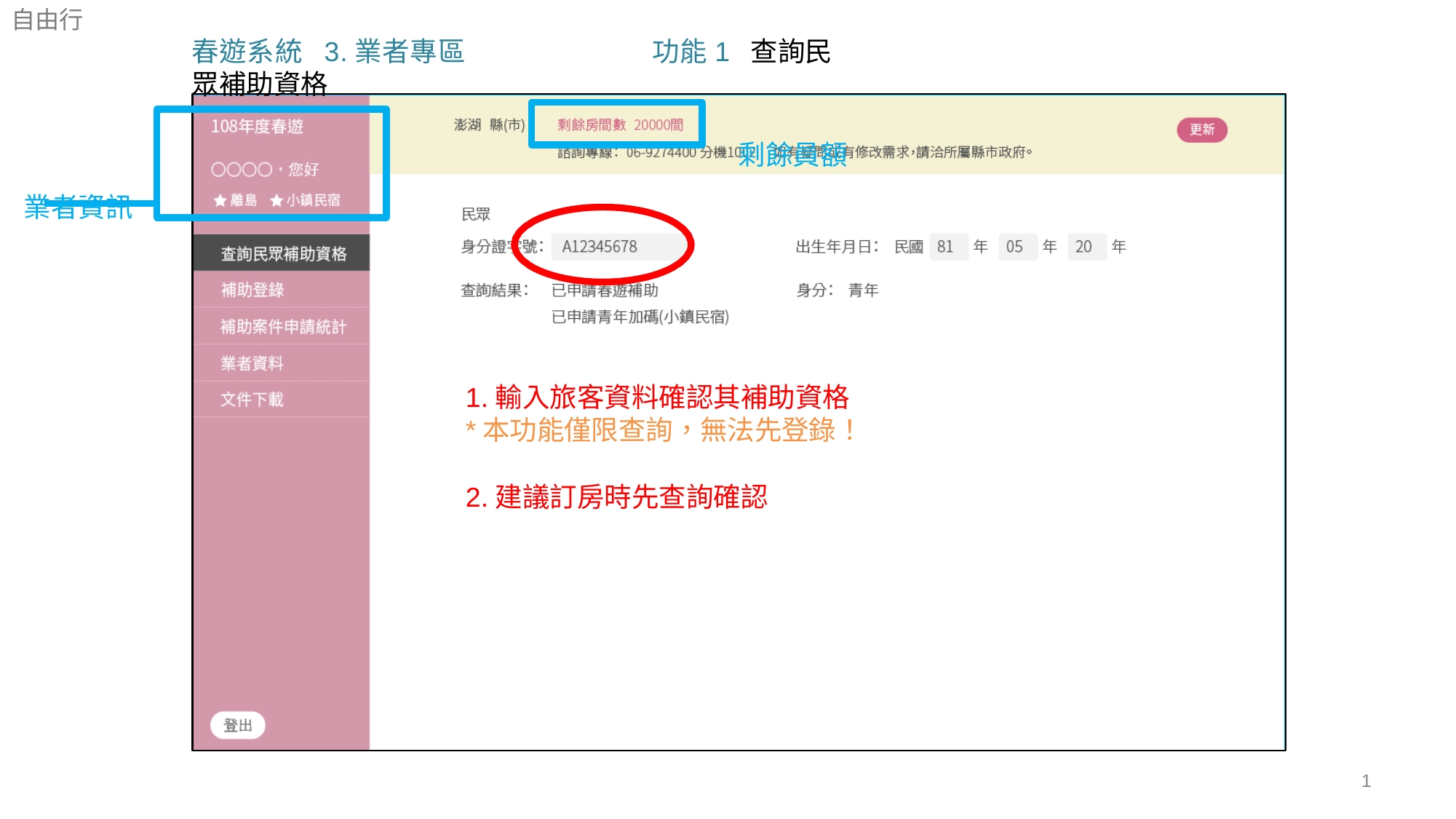

自由行
春遊系統  3.業者專區	功能1 查詢民眾補助資格

剩餘員額
業者資訊

1.輸入旅客資料確認其補助資格
*本功能僅限查詢，無法先登錄！

2.建議訂房時先查詢確認
1